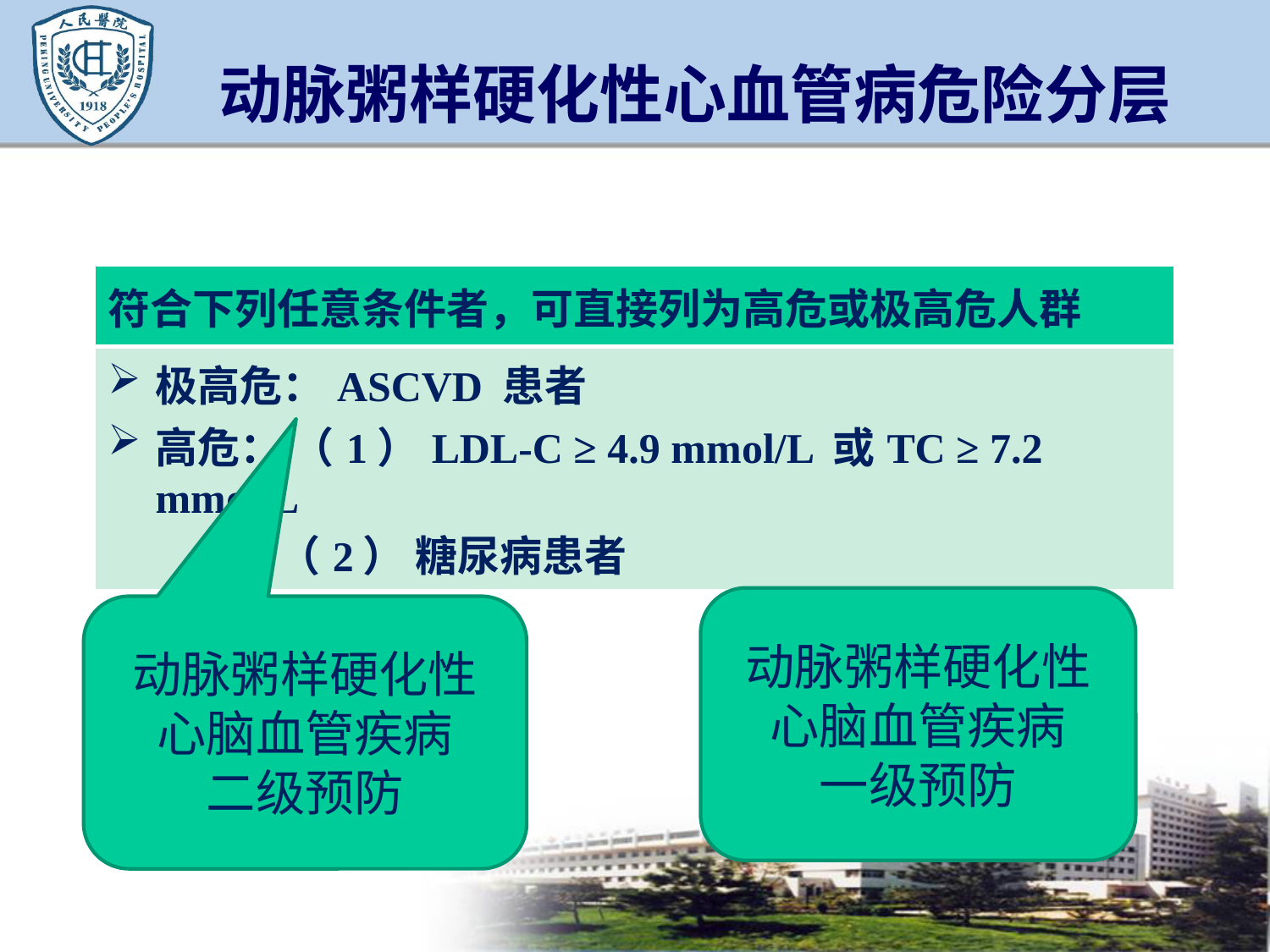

# 动脉粥样硬化性心血管病危险分层
| 符合下列任意条件者，可直接列为高危或极高危人群 |
| --- |
| 极高危：ASCVD 患者 高危： （1）LDL-C ≥ 4.9 mmol/L 或TC ≥ 7.2 mmol/L 　　 （2） 糖尿病患者 |
动脉粥样硬化性心脑血管疾病
一级预防
动脉粥样硬化性心脑血管疾病
二级预防